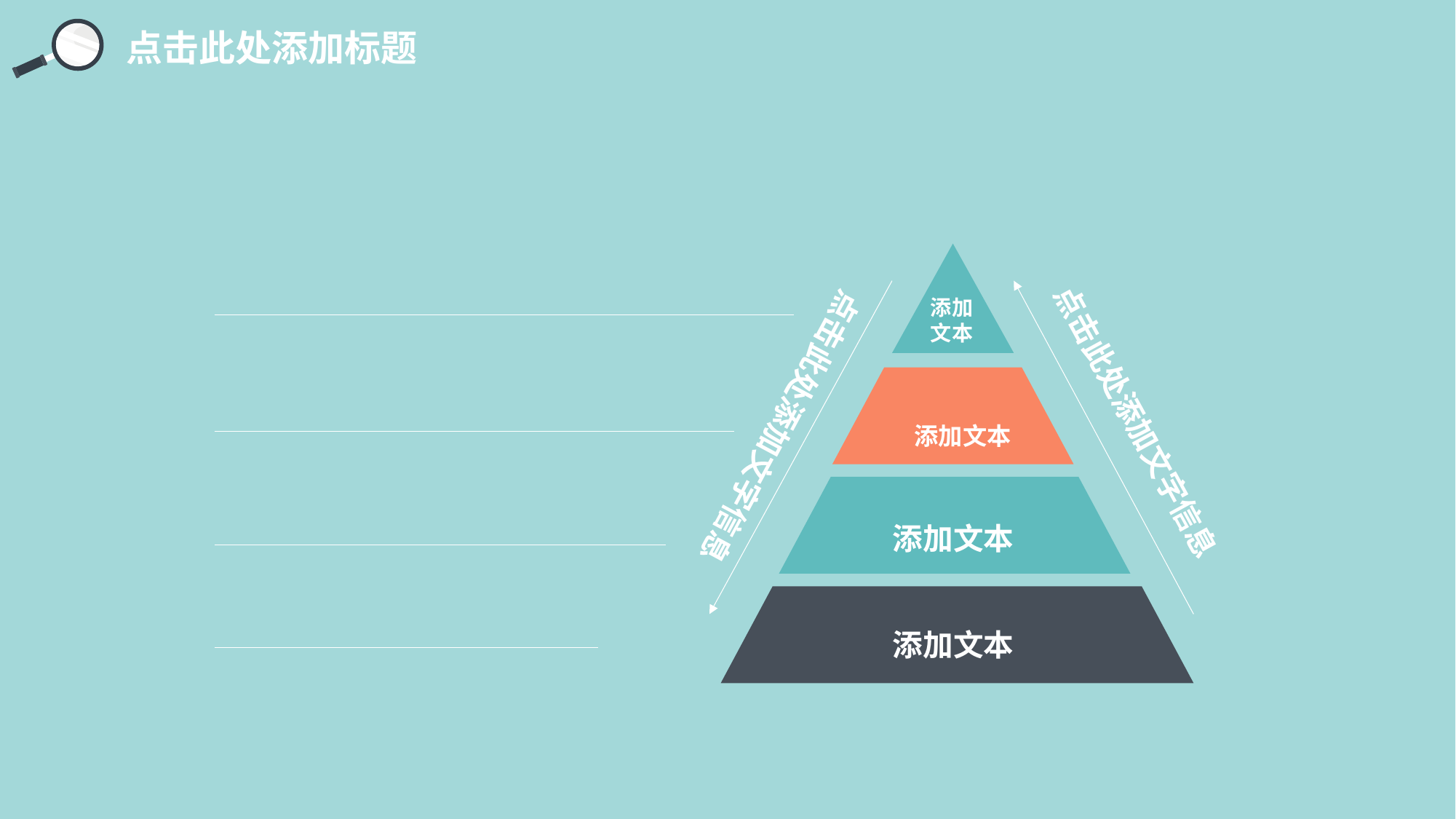

点击此处添加标题

添加文本

点击此处添加文字信息
点击此处添加文字信息
添加文本

添加文本

添加文本